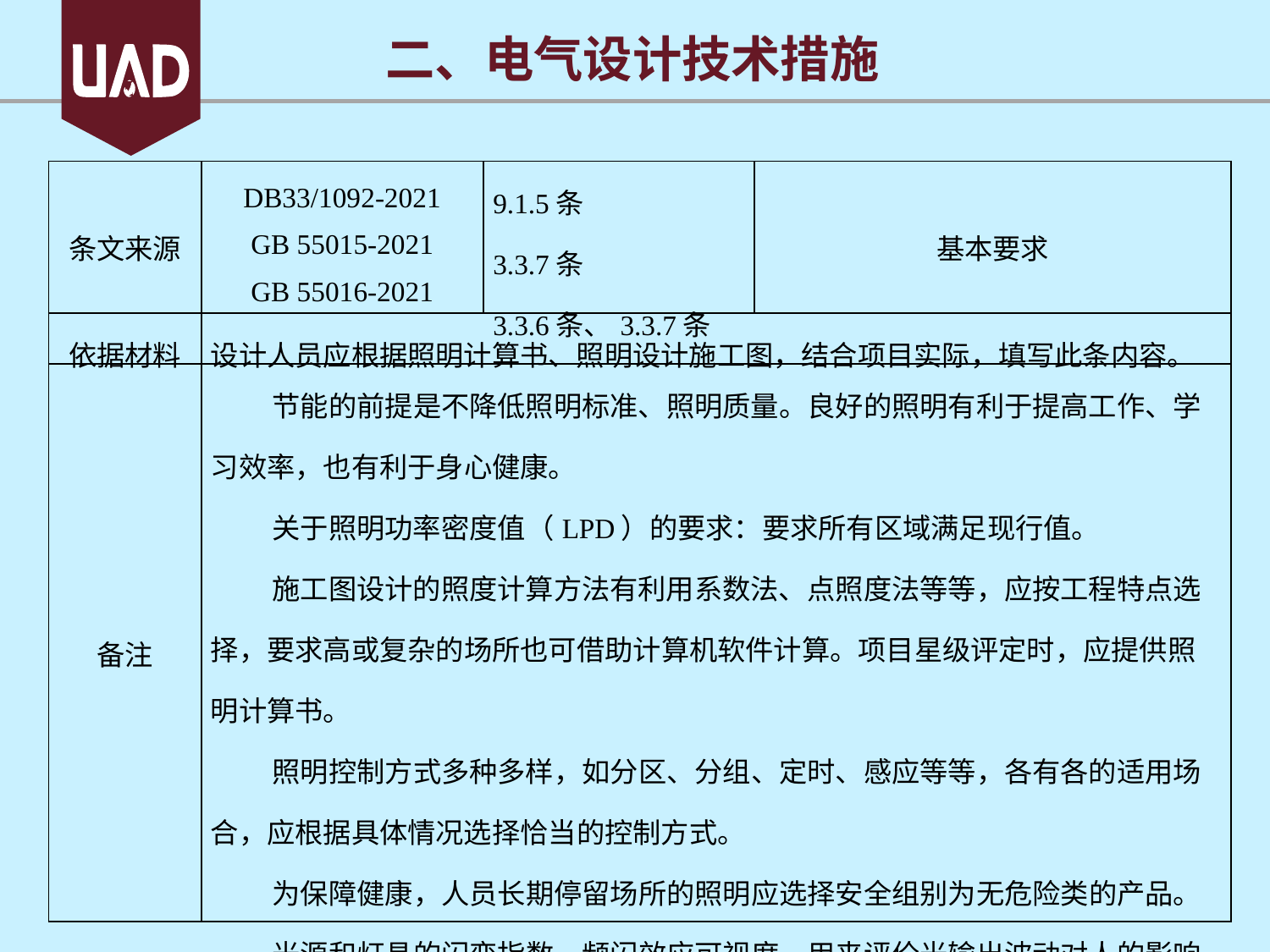

二、电气设计技术措施
| 条文来源 | DB33/1092-2021 GB 55015-2021 GB 55016-2021 | 9.1.5条 3.3.7条 3.3.6条、3.3.7条 | 基本要求 |
| --- | --- | --- | --- |
| 依据材料 | 设计人员应根据照明计算书、照明设计施工图，结合项目实际，填写此条内容。 |  |  |
| 备注 | 节能的前提是不降低照明标准、照明质量。良好的照明有利于提高工作、学习效率，也有利于身心健康。 关于照明功率密度值（LPD）的要求：要求所有区域满足现行值。 施工图设计的照度计算方法有利用系数法、点照度法等等，应按工程特点选择，要求高或复杂的场所也可借助计算机软件计算。项目星级评定时，应提供照明计算书。 照明控制方式多种多样，如分区、分组、定时、感应等等，各有各的适用场合，应根据具体情况选择恰当的控制方式。 为保障健康，人员长期停留场所的照明应选择安全组别为无危险类的产品。 光源和灯具的闪变指数、频闪效应可视度，用来评价光输出波动对人的影响。 本条为基本要求，必须满足。 |  |  |